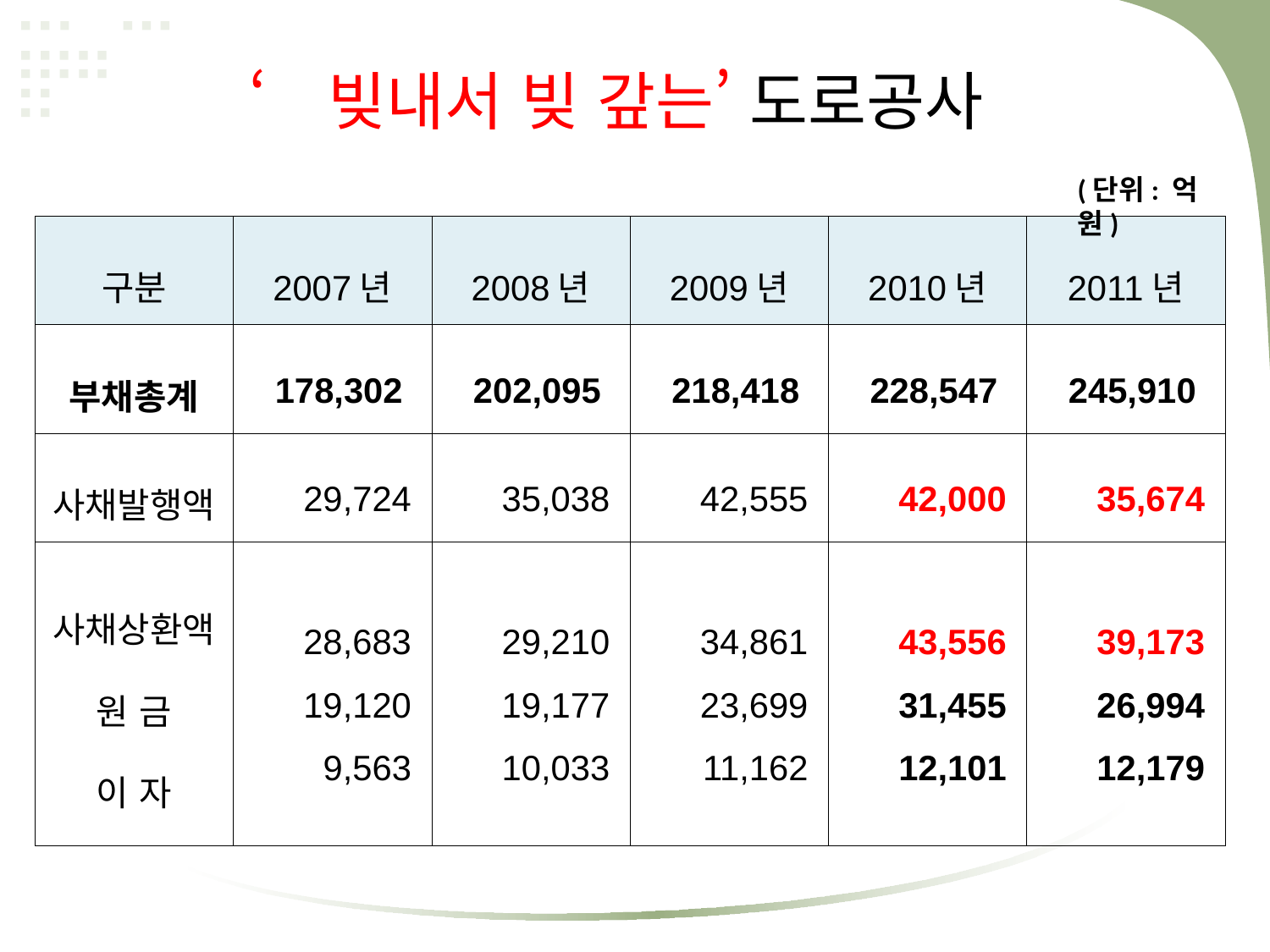

# ‘빚내서 빚 갚는’ 도로공사
(단위: 억원)
| 구분 | 2007년 | 2008년 | 2009년 | 2010년 | 2011년 |
| --- | --- | --- | --- | --- | --- |
| 부채총계 | 178,302 | 202,095 | 218,418 | 228,547 | 245,910 |
| 사채발행액 | 29,724 | 35,038 | 42,555 | 42,000 | 35,674 |
| 사채상환액 원 금 이 자 | 28,683 19,120 9,563 | 29,210 19,177 10,033 | 34,861 23,699 11,162 | 43,556 31,455 12,101 | 39,173 26,994 12,179 |